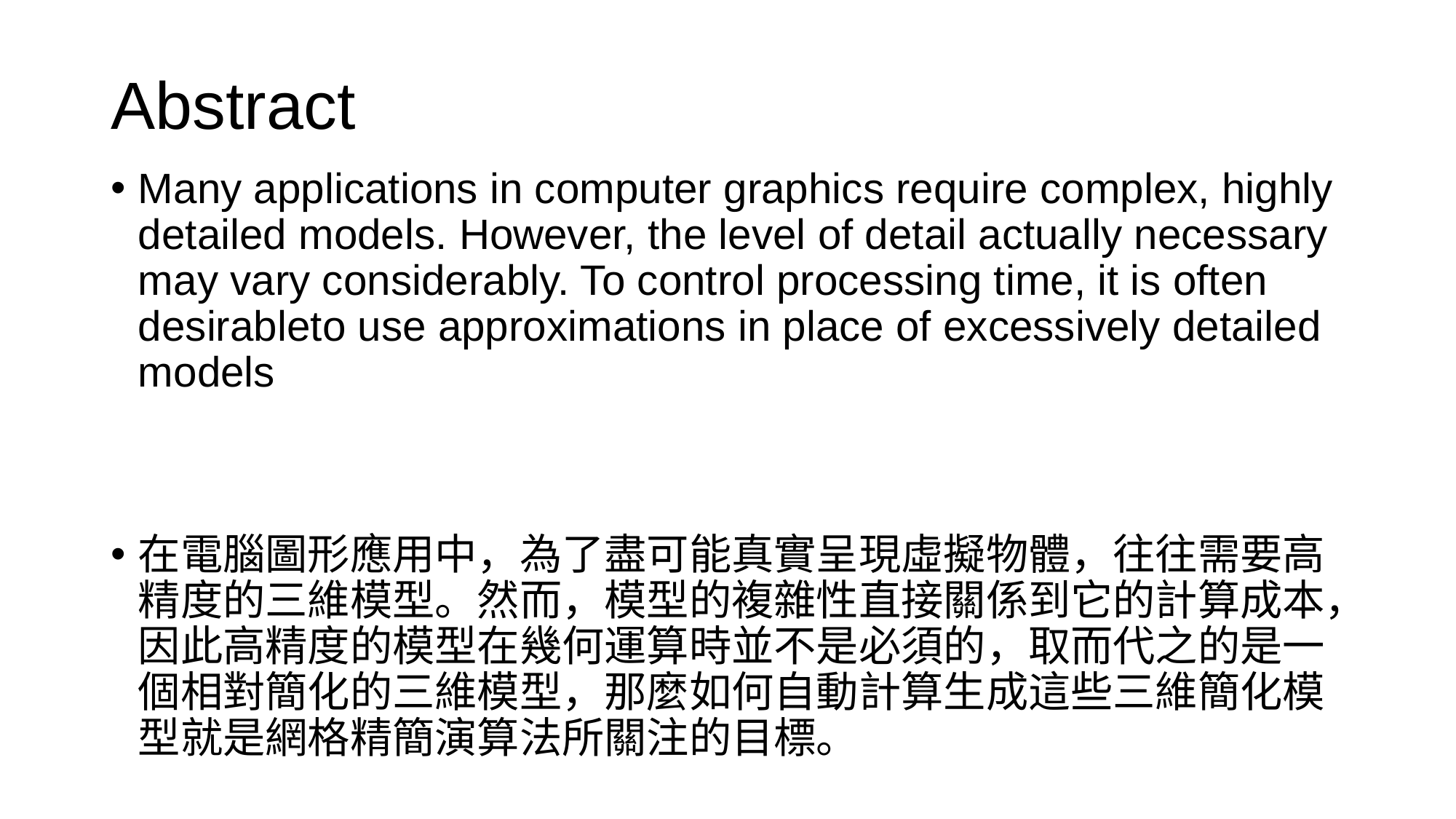

# Abstract
Many applications in computer graphics require complex, highly detailed models. However, the level of detail actually necessary may vary considerably. To control processing time, it is often desirableto use approximations in place of excessively detailed models

在電腦圖形應用中，為了盡可能真實呈現虛擬物體，往往需要高精度的三維模型。然而，模型的複雜性直接關係到它的計算成本，因此高精度的模型在幾何運算時並不是必須的，取而代之的是一個相對簡化的三維模型，那麼如何自動計算生成這些三維簡化模型就是網格精簡演算法所關注的目標。